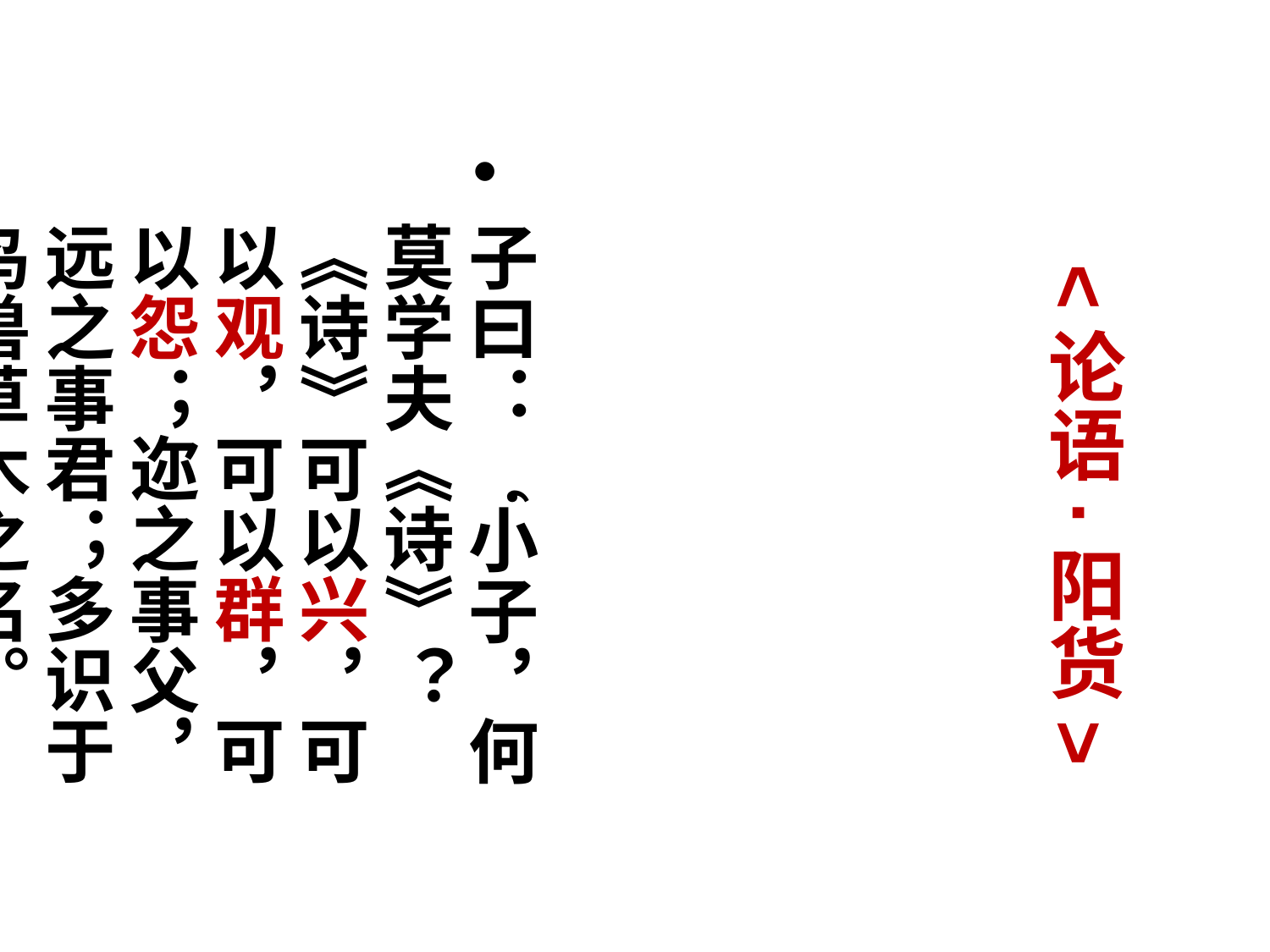

# <论语·阳货>
子曰：‘小子，何莫学夫《诗》？《诗》可以兴，可以观，可以群，可以怨；迩之事父，远之事君；多识于鸟兽草木之名。